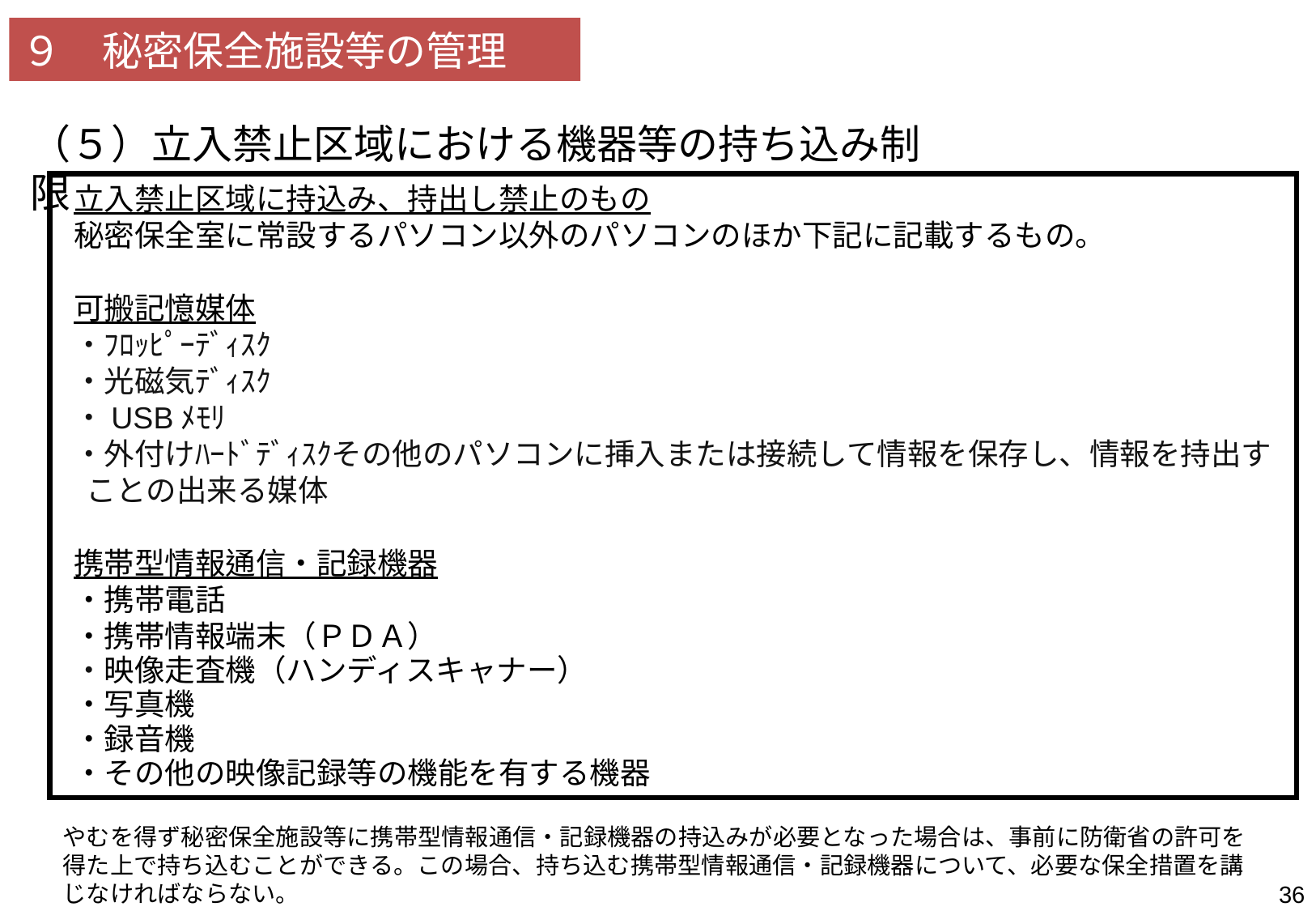

９　秘密保全施設等の管理
（５）立入禁止区域における機器等の持ち込み制限
| 42 | 秘密保全施設等への機器等の持込み制限等に関することが記載されているか。 |
| --- | --- |
立入禁止区域に持込み、持出し禁止のもの
秘密保全室に常設するパソコン以外のパソコンのほか下記に記載するもの。

可搬記憶媒体
・ﾌﾛｯﾋﾟｰﾃﾞｨｽｸ
・光磁気ﾃﾞｨｽｸ
・USBﾒﾓﾘ
・外付けﾊｰﾄﾞﾃﾞｨｽｸその他のパソコンに挿入または接続して情報を保存し、情報を持出すことの出来る媒体

携帯型情報通信・記録機器
・携帯電話
・携帯情報端末（ＰＤＡ）
・映像走査機（ハンディスキャナー）
・写真機
・録音機
・その他の映像記録等の機能を有する機器
やむを得ず秘密保全施設等に携帯型情報通信・記録機器の持込みが必要となった場合は、事前に防衛省の許可を得た上で持ち込むことができる。この場合、持ち込む携帯型情報通信・記録機器について、必要な保全措置を講じなければならない。
36